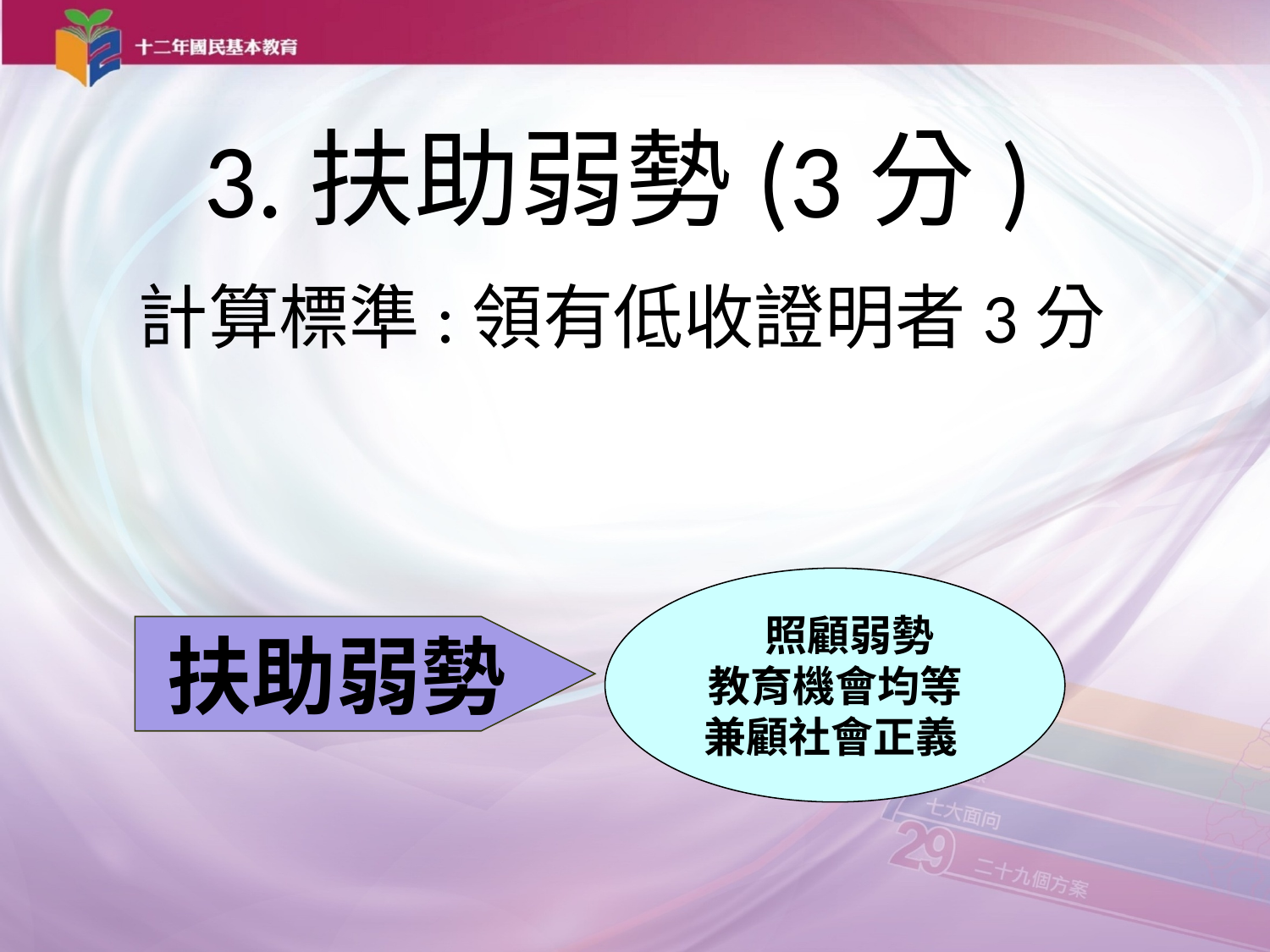

# 3.扶助弱勢(3分)
計算標準:領有低收證明者3分

  照顧弱勢
教育機會均等
兼顧社會正義
扶助弱勢